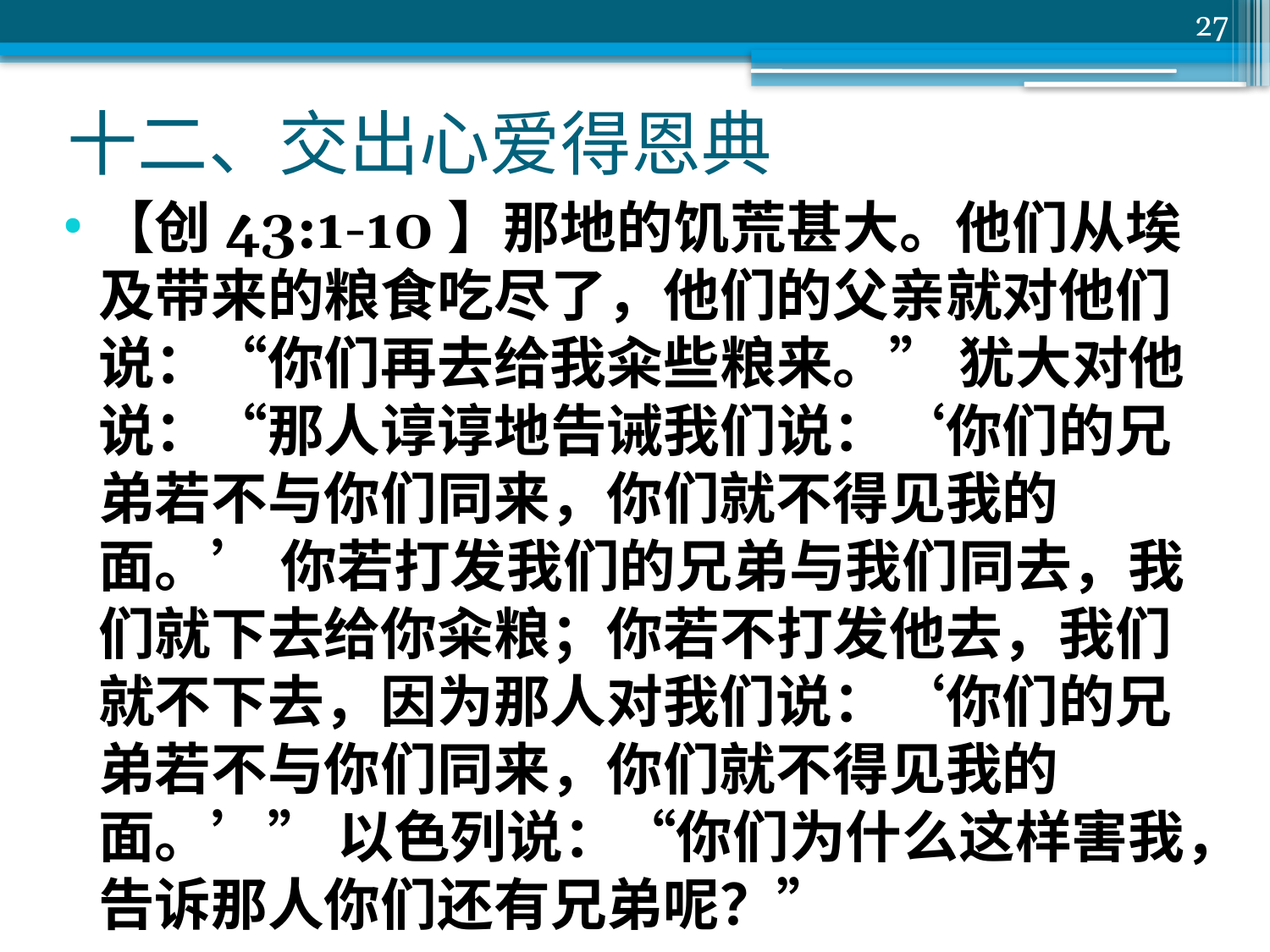

27
# 十二、交出心爱得恩典
【创43:1-10】那地的饥荒甚大。他们从埃及带来的粮食吃尽了，他们的父亲就对他们说：“你们再去给我籴些粮来。” 犹大对他说：“那人谆谆地告诫我们说：‘你们的兄弟若不与你们同来，你们就不得见我的面。’ 你若打发我们的兄弟与我们同去，我们就下去给你籴粮；你若不打发他去，我们就不下去，因为那人对我们说：‘你们的兄弟若不与你们同来，你们就不得见我的面。’” 以色列说：“你们为什么这样害我，告诉那人你们还有兄弟呢？”